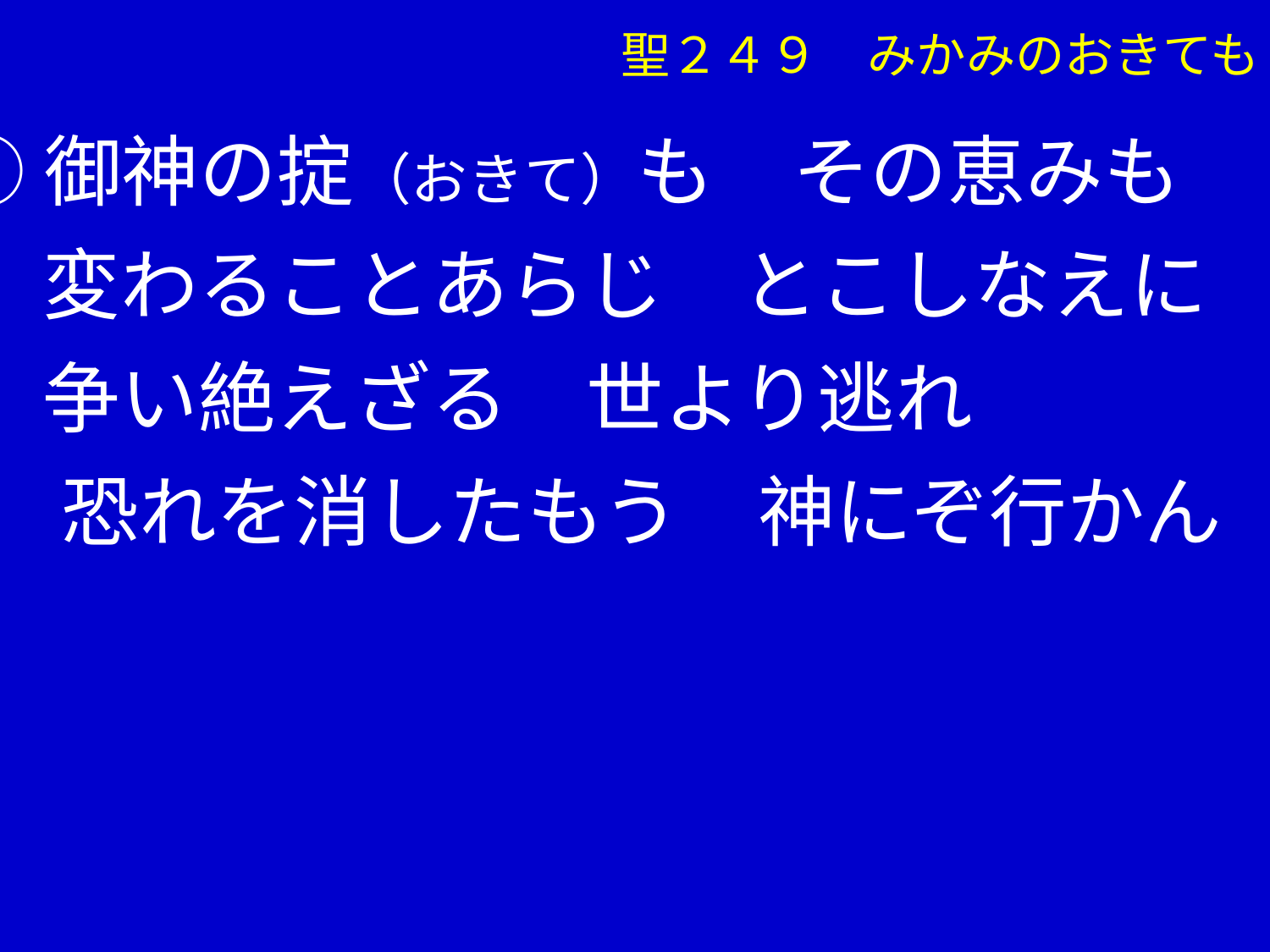

聖２４９　みかみのおきても
①御神の掟（おきて）も　その恵みも
　 変わることあらじ　とこしなえに
　 争い絶えざる　世より逃れ
 　恐れを消したもう　神にぞ行かん